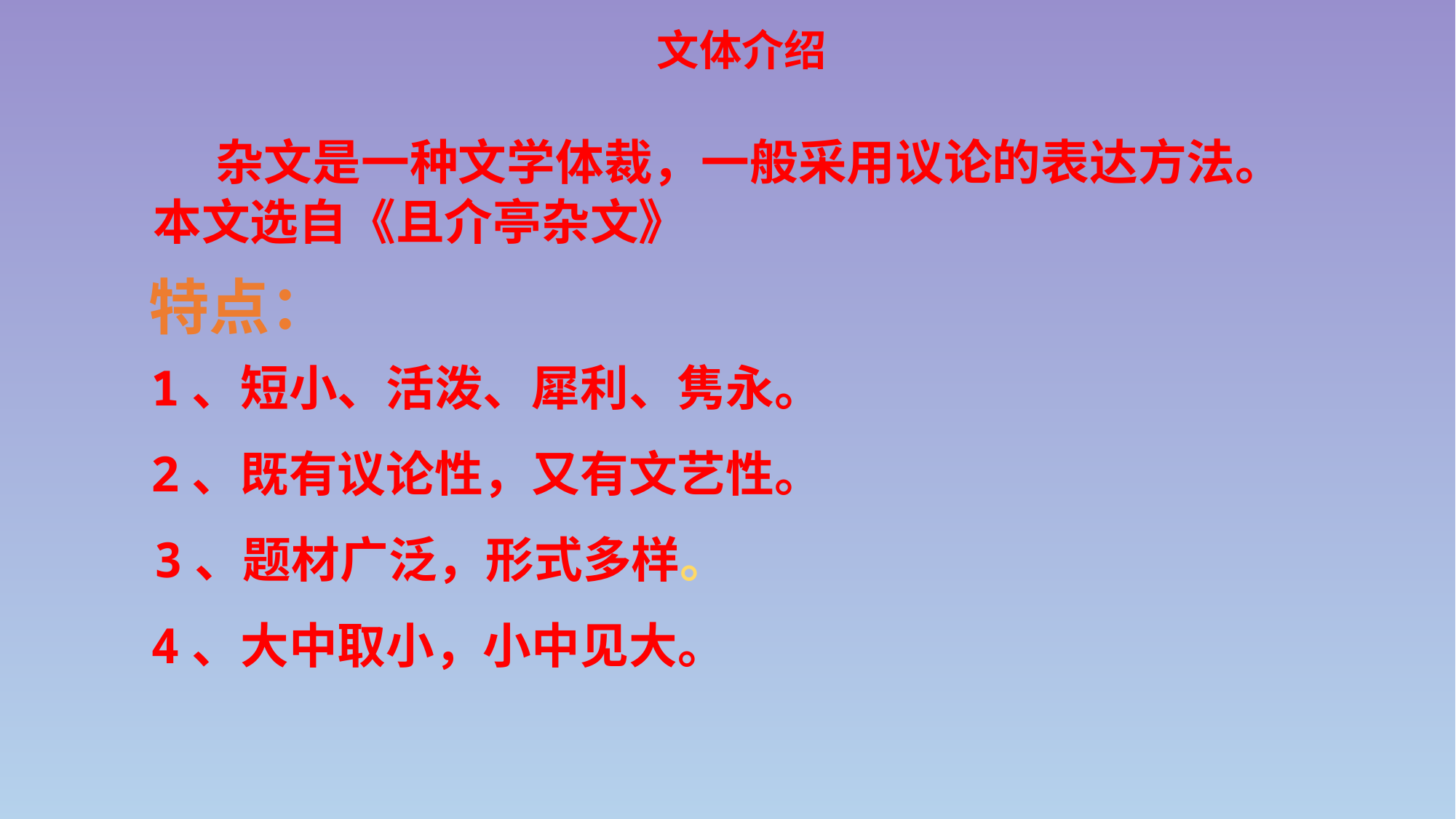

文体介绍
    杂文是一种文学体裁，一般采用议论的表达方法。
本文选自《且介亭杂文》
特点：
1、短小、活泼、犀利、隽永。
2、既有议论性，又有文艺性。
3、题材广泛，形式多样。
4、大中取小，小中见大。